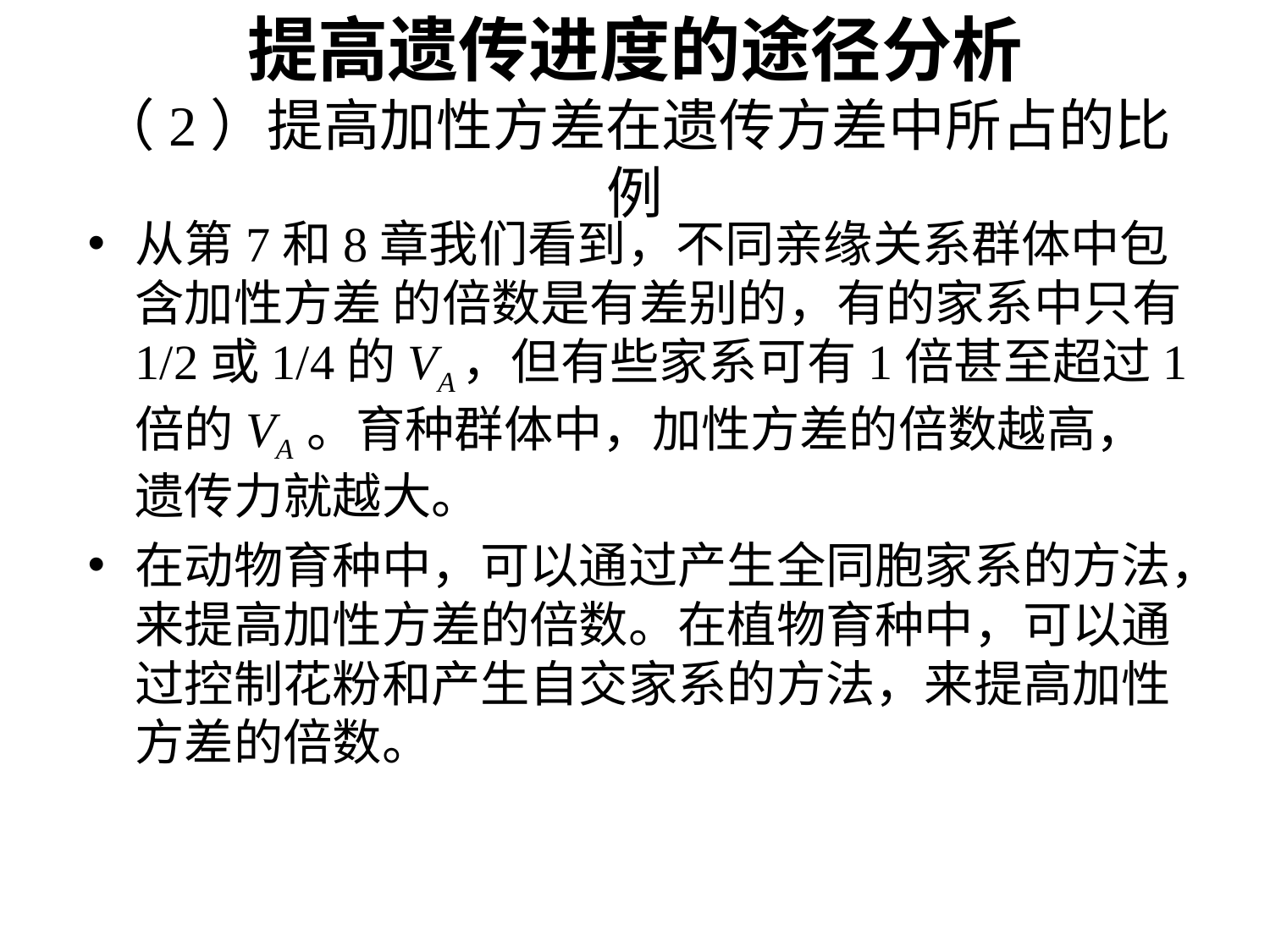

# 提高遗传进度的途径分析 （2）提高加性方差在遗传方差中所占的比例
从第7和8章我们看到，不同亲缘关系群体中包含加性方差 的倍数是有差别的，有的家系中只有1/2或1/4的VA，但有些家系可有1倍甚至超过1倍的VA 。育种群体中，加性方差的倍数越高，遗传力就越大。
在动物育种中，可以通过产生全同胞家系的方法，来提高加性方差的倍数。在植物育种中，可以通过控制花粉和产生自交家系的方法，来提高加性方差的倍数。